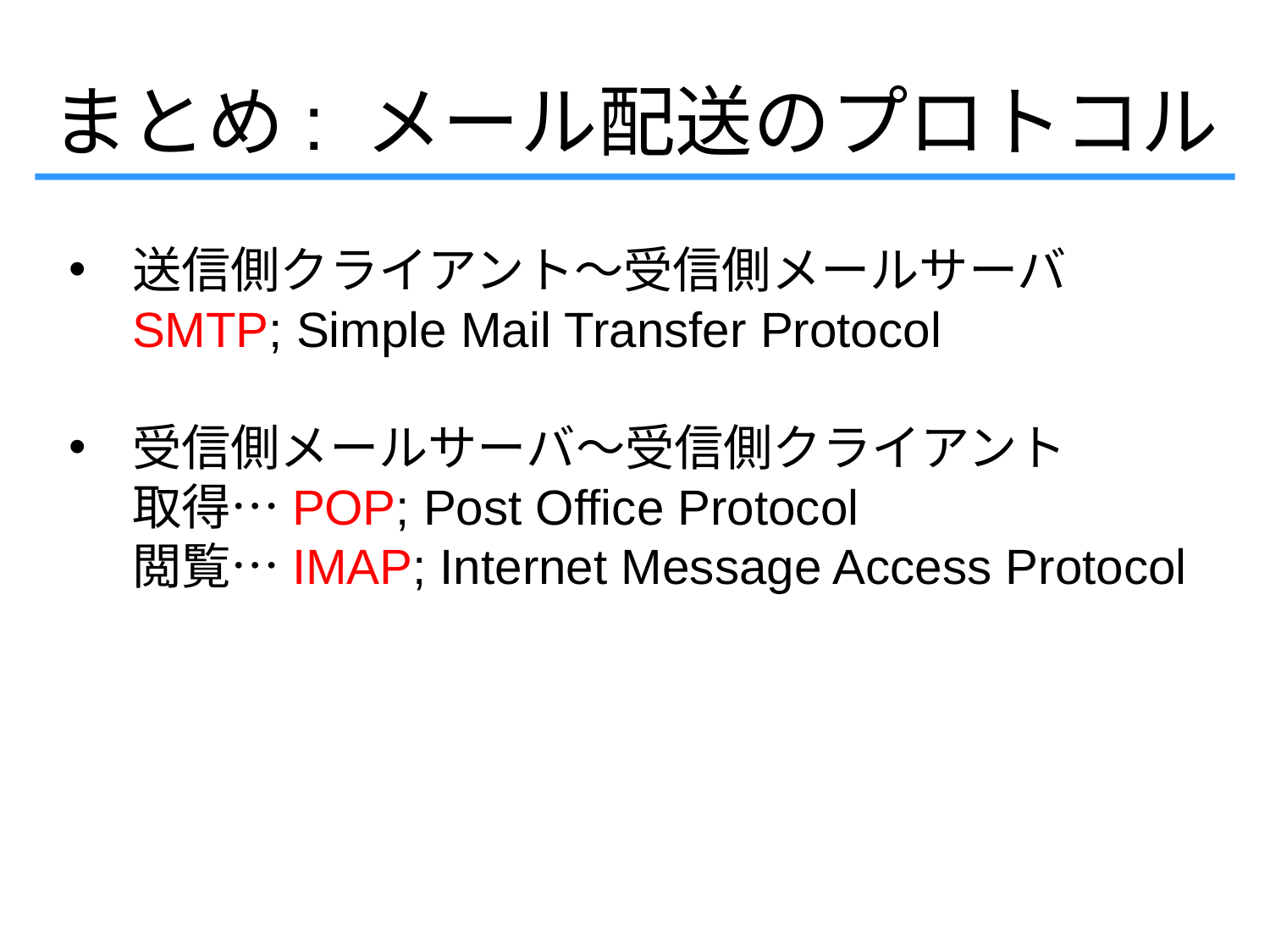

まとめ: メール配送のプロトコル

送信側クライアント～受信側メールサーバ
SMTP; Simple Mail Transfer Protocol

受信側メールサーバ～受信側クライアント
取得…POP; Post Office Protocol
閲覧…IMAP; Internet Message Access Protocol